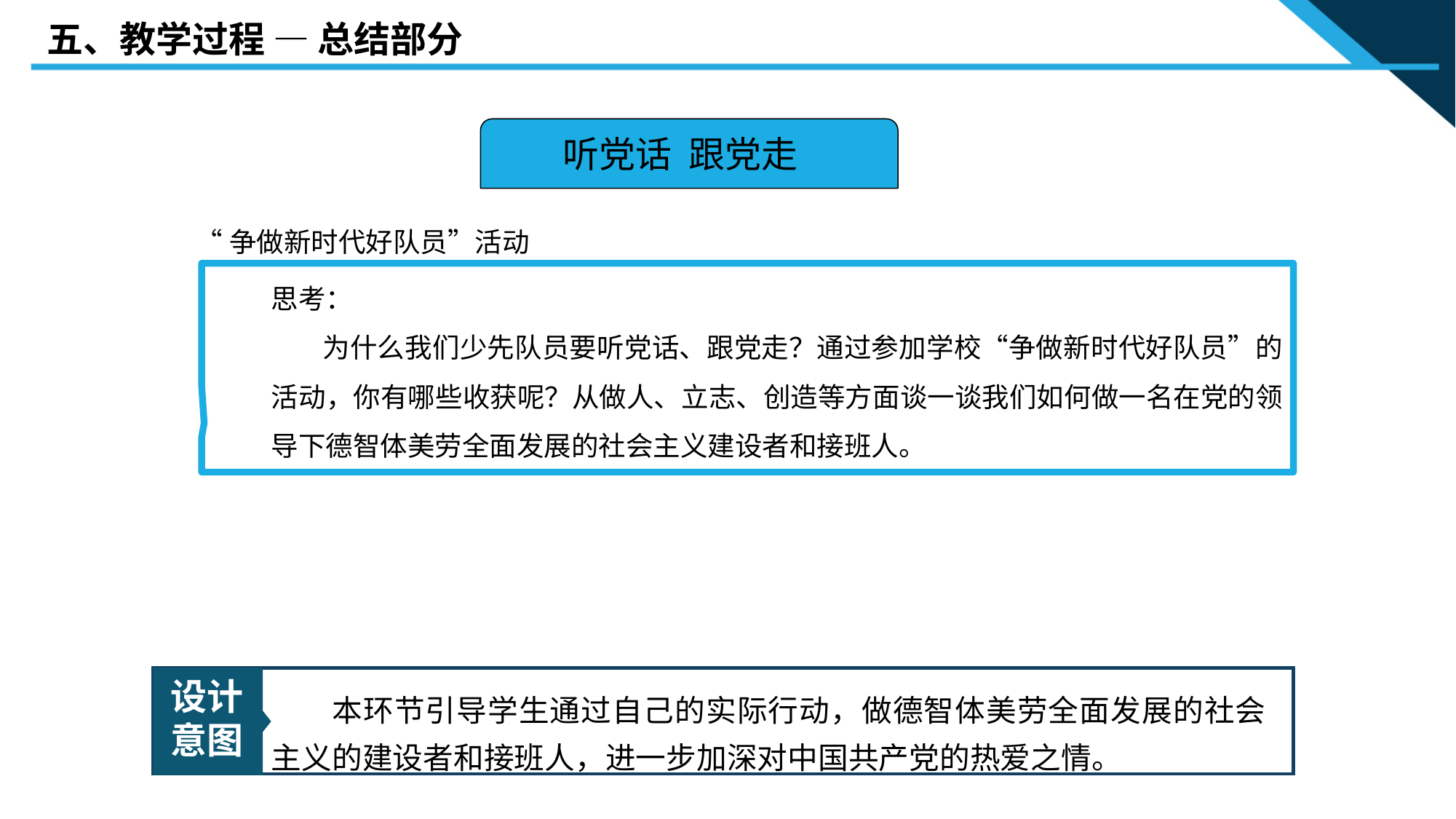

五、教学过程 — 总结部分

     听党话  跟党走
“争做新时代好队员”活动
思考：
       为什么我们少先队员要听党话、跟党走？通过参加学校“争做新时代好队员”的活动，你有哪些收获呢？从做人、立志、创造等方面谈一谈我们如何做一名在党的领导下德智体美劳全面发展的社会主义建设者和接班人。

设计
意图

       本环节引导学生通过自己的实际行动，做德智体美劳全面发展的社会主义的建设者和接班人，进一步加深对中国共产党的热爱之情。